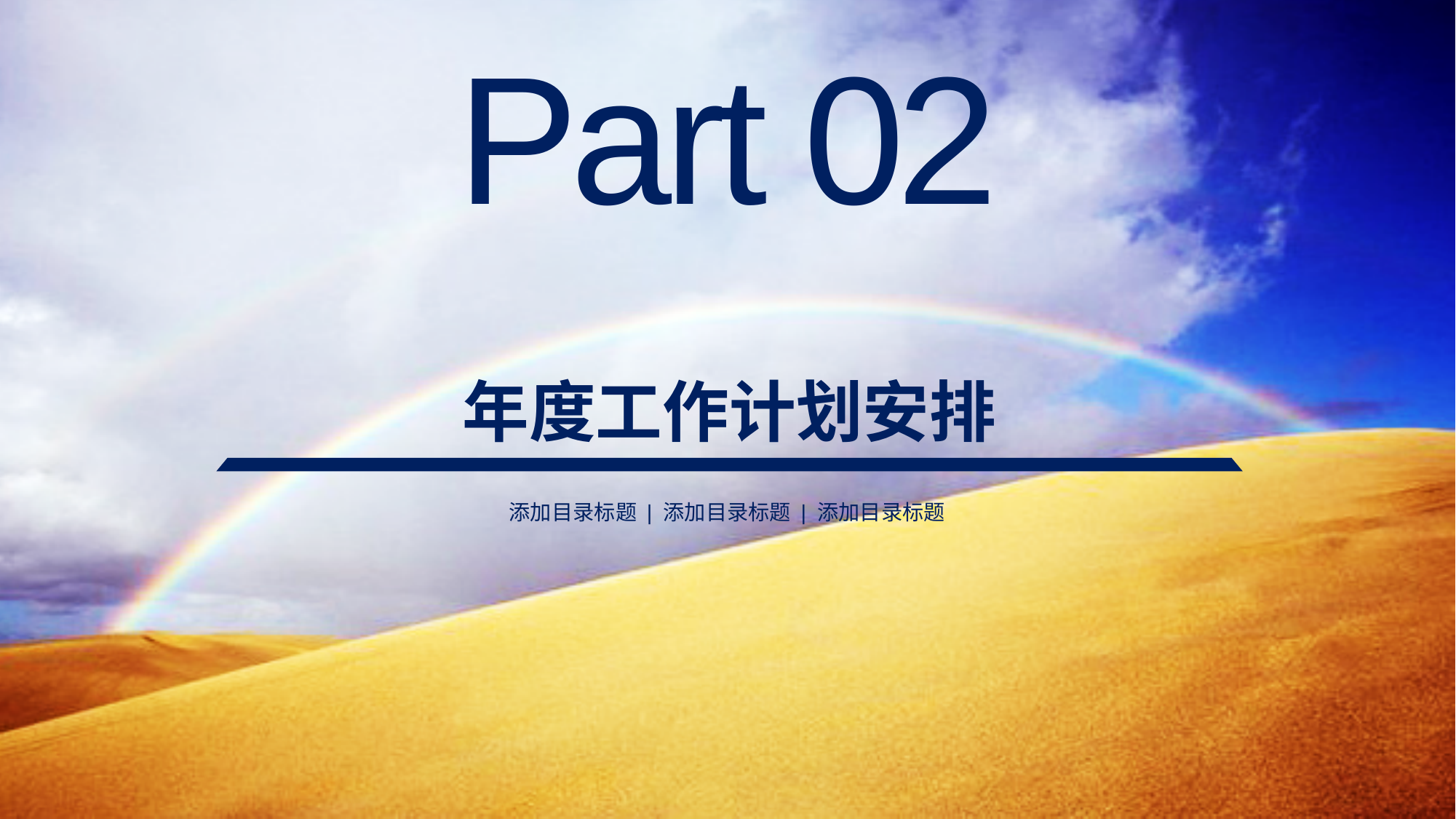

Part 02
年度工作计划安排

添加目录标题 | 添加目录标题 | 添加目录标题
.